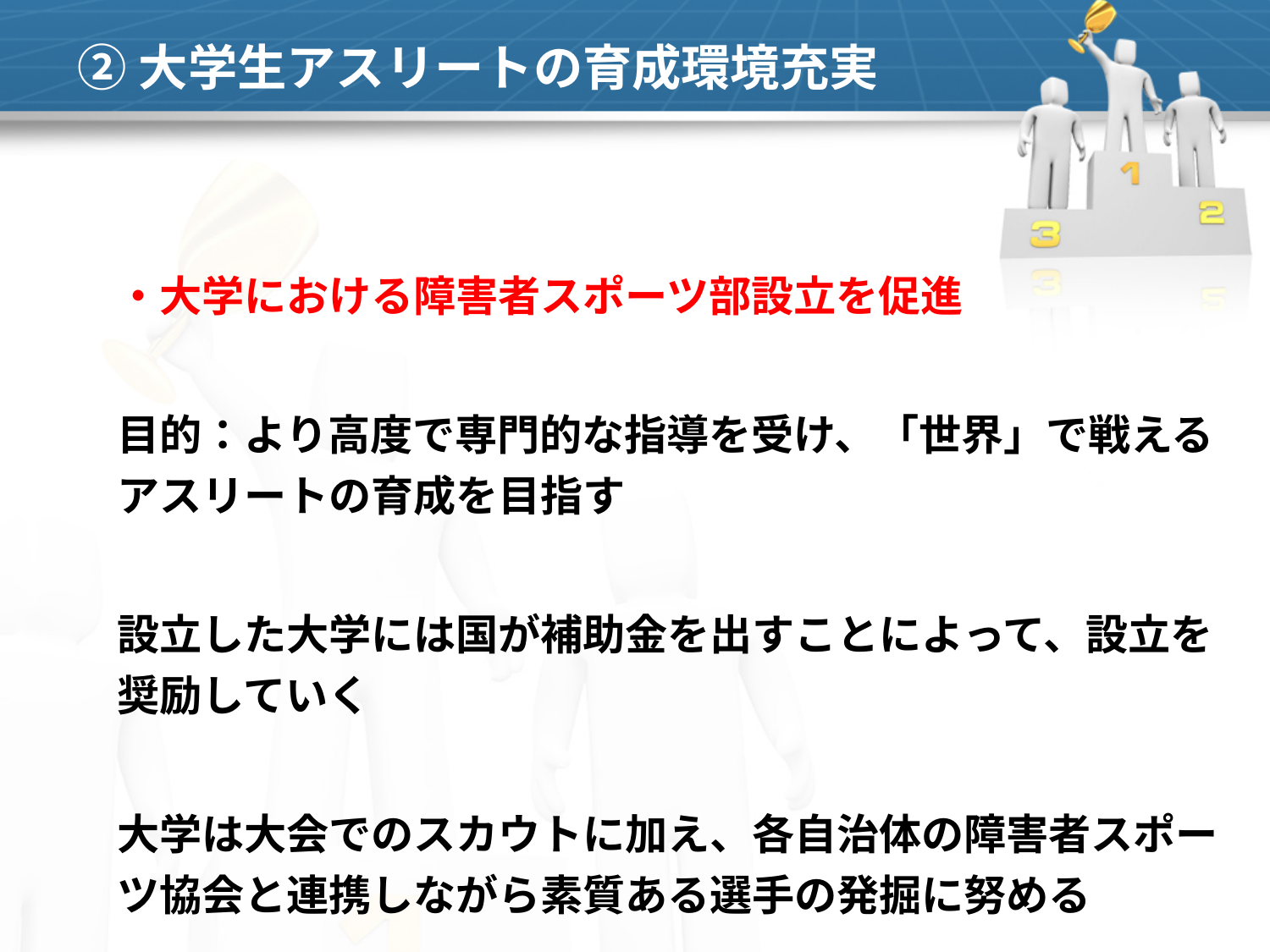

# ②大学生アスリートの育成環境充実

・大学における障害者スポーツ部設立を促進

目的：より高度で専門的な指導を受け、「世界」で戦えるアスリートの育成を目指す

設立した大学には国が補助金を出すことによって、設立を奨励していく

大学は大会でのスカウトに加え、各自治体の障害者スポーツ協会と連携しながら素質ある選手の発掘に努める